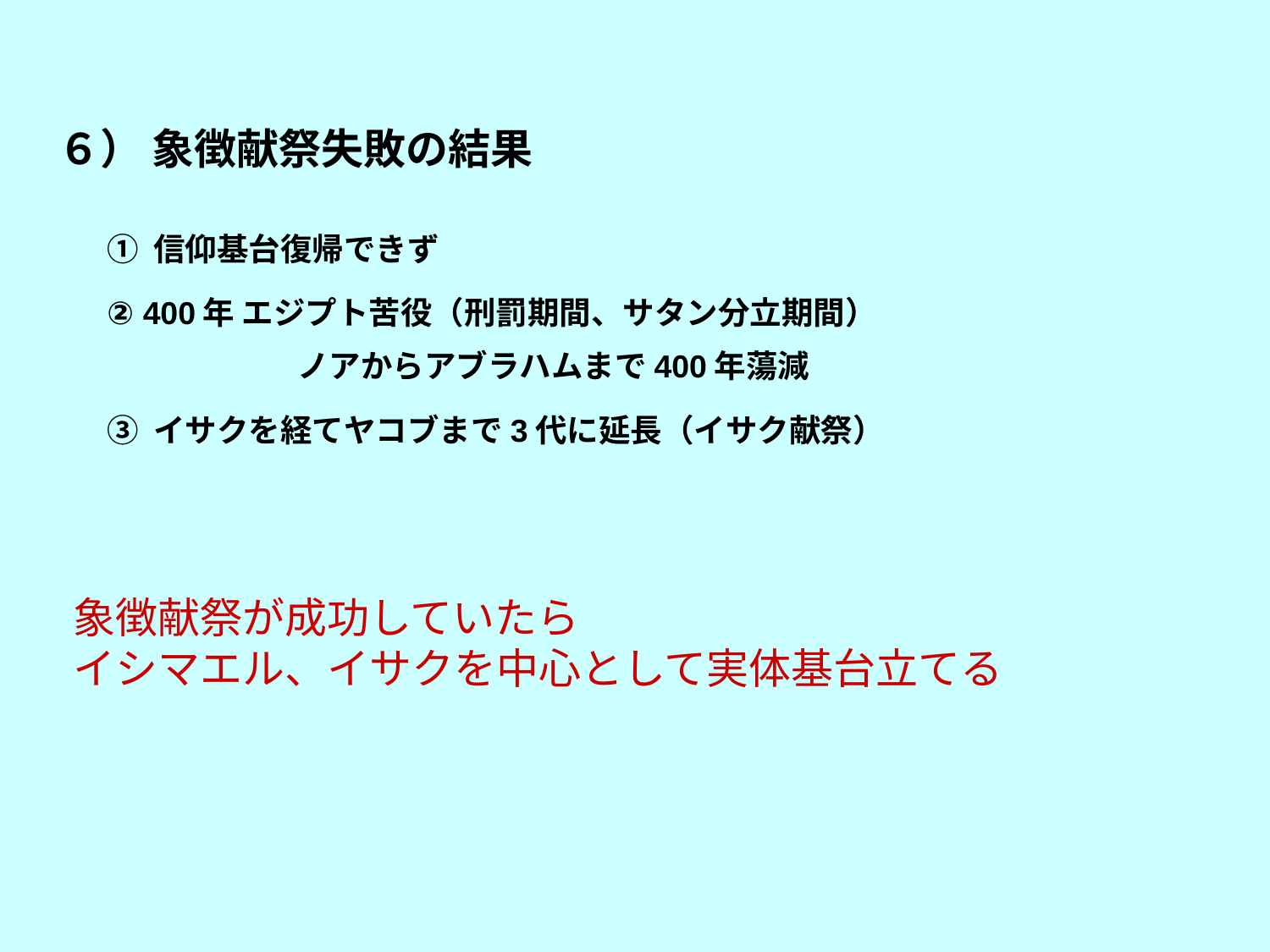

６） 象徴献祭失敗の結果
① 信仰基台復帰できず
② 400年 エジプト苦役（刑罰期間、サタン分立期間）
　　　　　　ノアからアブラハムまで400年蕩減
③ イサクを経てヤコブまで3代に延長（イサク献祭）
象徴献祭が成功していたら
イシマエル、イサクを中心として実体基台立てる